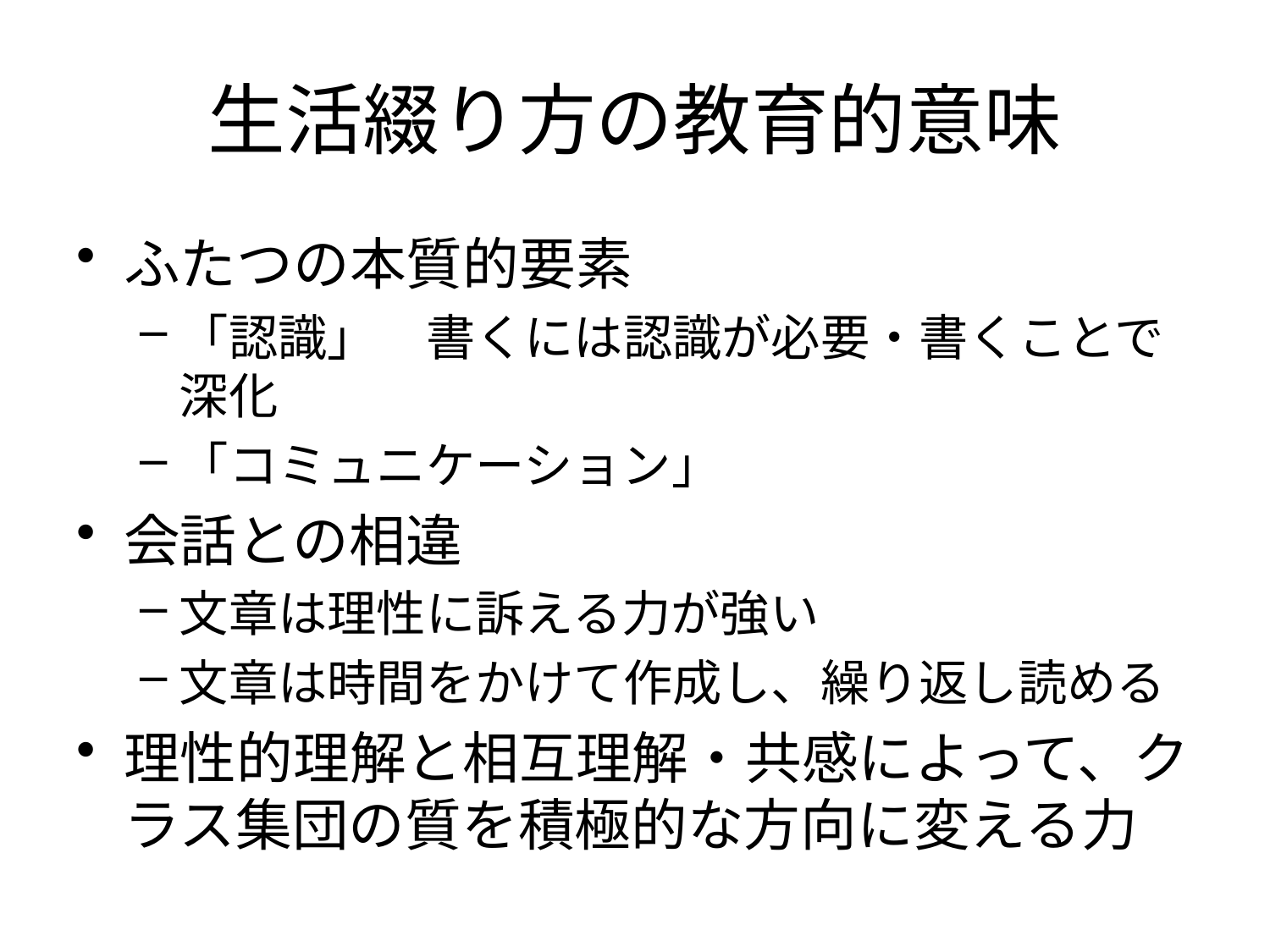

# 生活綴り方の教育的意味
ふたつの本質的要素
「認識」　書くには認識が必要・書くことで深化
「コミュニケーション」
会話との相違
文章は理性に訴える力が強い
文章は時間をかけて作成し、繰り返し読める
理性的理解と相互理解・共感によって、クラス集団の質を積極的な方向に変える力